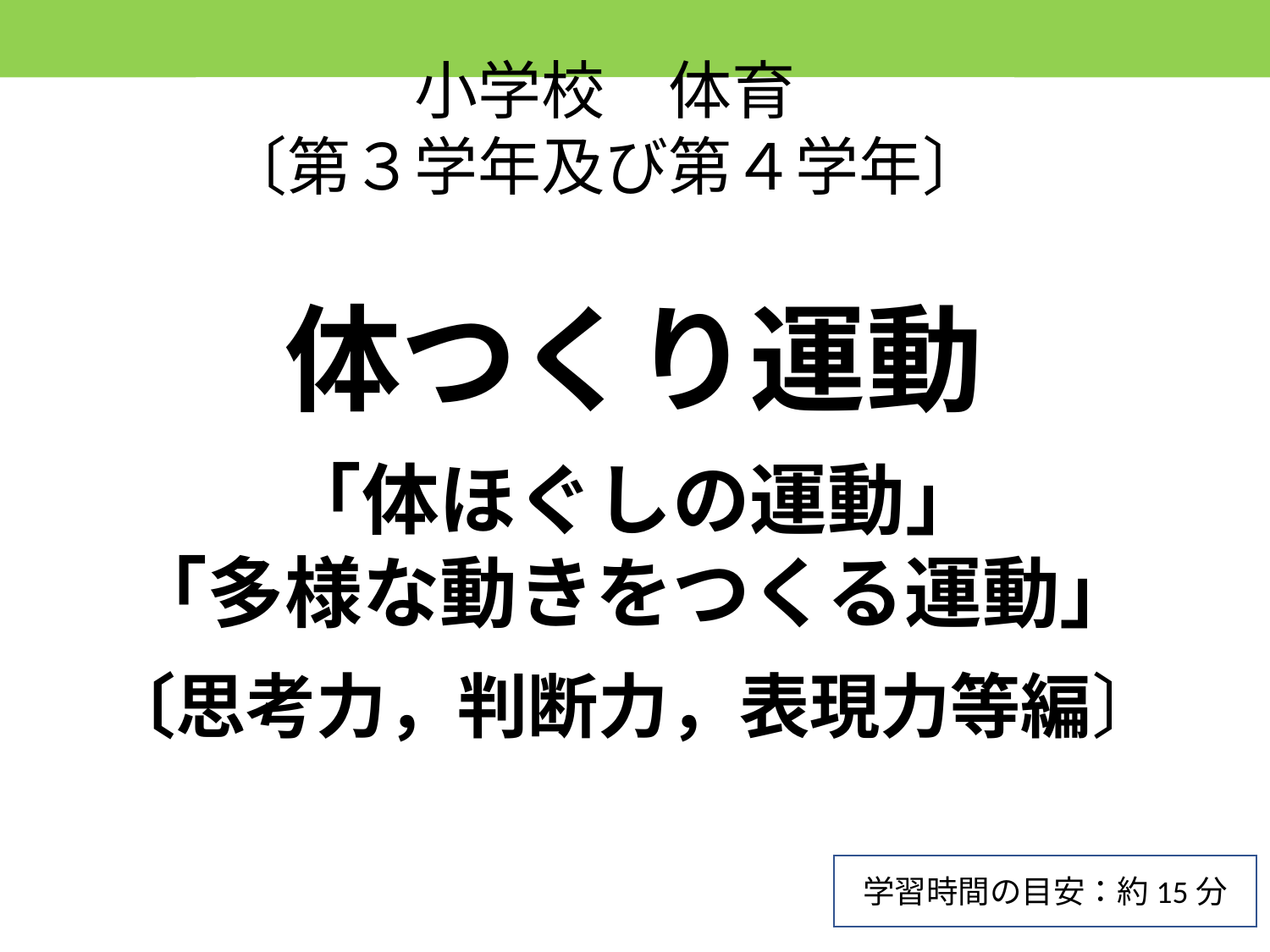

小学校　体育
〔第３学年及び第４学年〕
体つくり運動

「体ほぐしの運動」
「多様な動きをつくる運動」

〔思考力，判断力，表現力等編〕
学習時間の目安：約15分
1